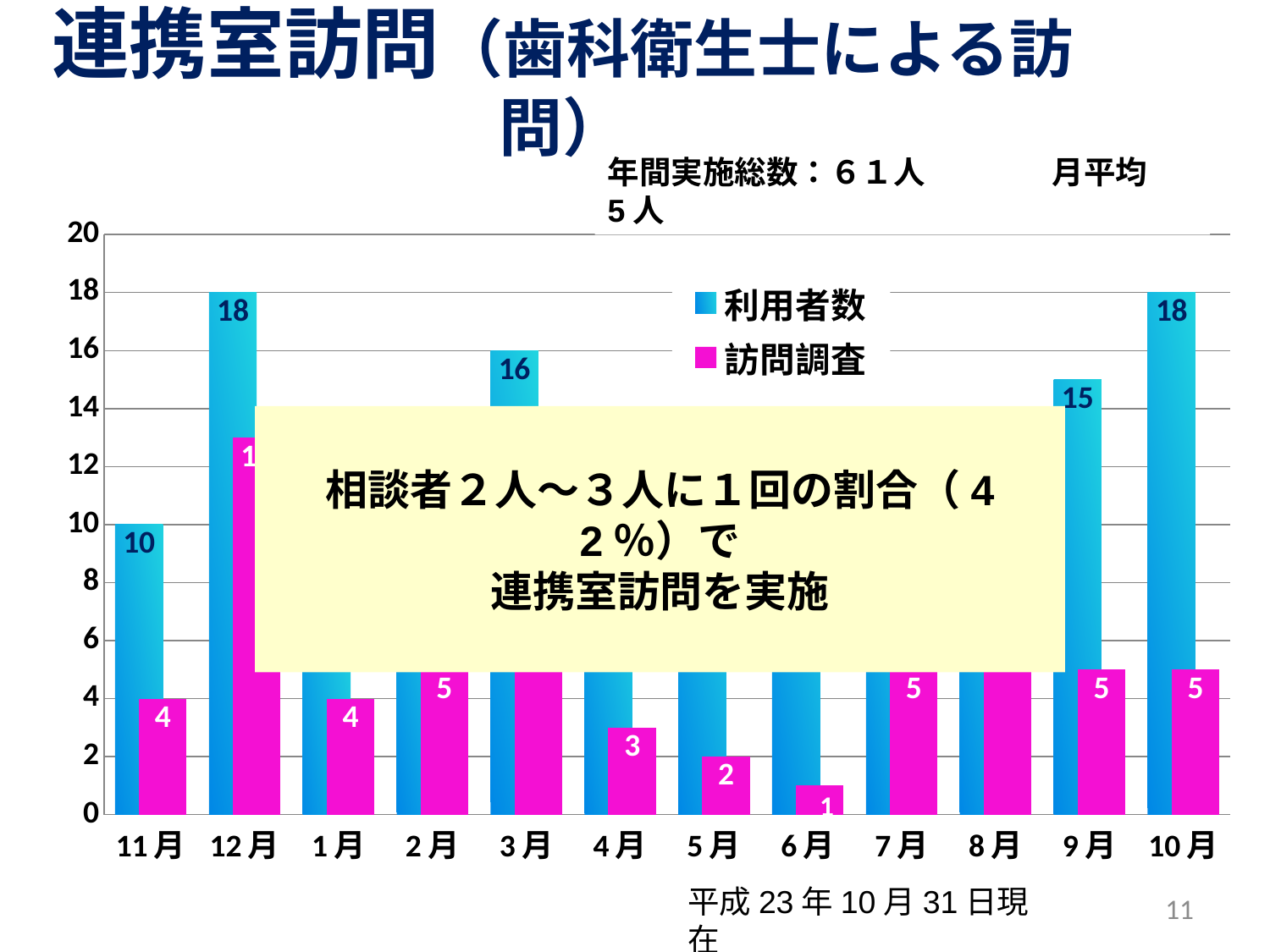

# 連携室訪問（歯科衛生士による訪問）
年間実施総数：６１人　　　　月平均　5人

### Chart

| Category | 利用者数 | 訪問調査 |
|---|---|---|
| 11月 | 10.0 | 4.0 |
| 12月 | 18.0 | 13.0 |
| 1月 | 6.0 | 4.0 |
| 2月 | 8.0 | 5.0 |
| 3月 | 16.0 | 8.0 |
| 4月 | 9.0 | 3.0 |
| 5月 | 12.0 | 2.0 |
| 6月 | 13.0 | 1.0 |
| 7月 | 9.0 | 5.0 |
| 8月 | 12.0 | 6.0 |
| 9月 | 15.0 | 5.0 |
| 10月 | 18.0 | 5.0 |
相談者２人～３人に１回の割合（42％）で
連携室訪問を実施

平成23年10月31日現在
11